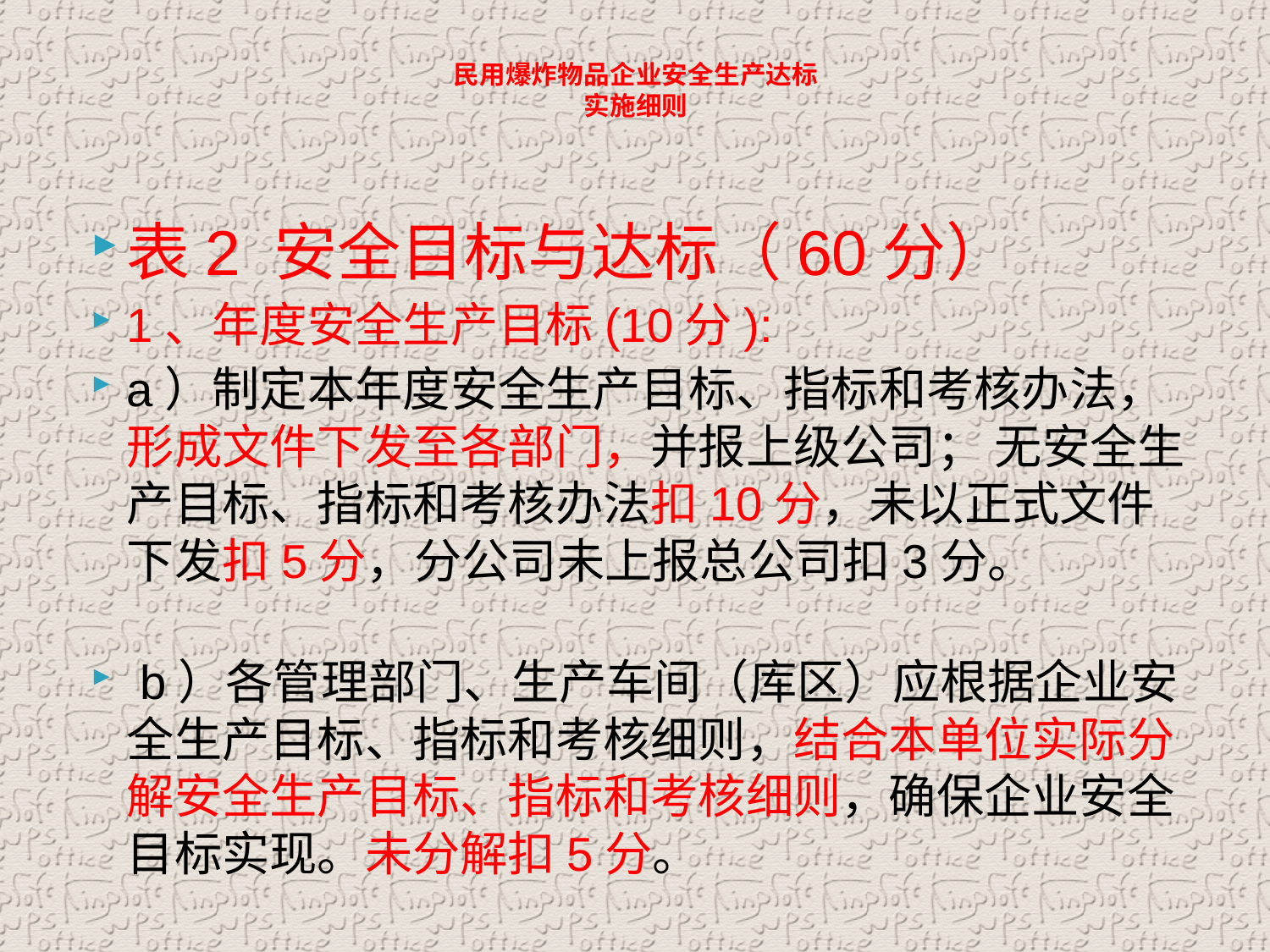

# 民用爆炸物品企业安全生产达标 实施细则
表2 安全目标与达标（60分）
1、年度安全生产目标(10分):
a）制定本年度安全生产目标、指标和考核办法，形成文件下发至各部门，并报上级公司； 无安全生产目标、指标和考核办法扣10分，未以正式文件下发扣5分，分公司未上报总公司扣3分。
 b）各管理部门、生产车间（库区）应根据企业安全生产目标、指标和考核细则，结合本单位实际分解安全生产目标、指标和考核细则，确保企业安全目标实现。未分解扣5分。